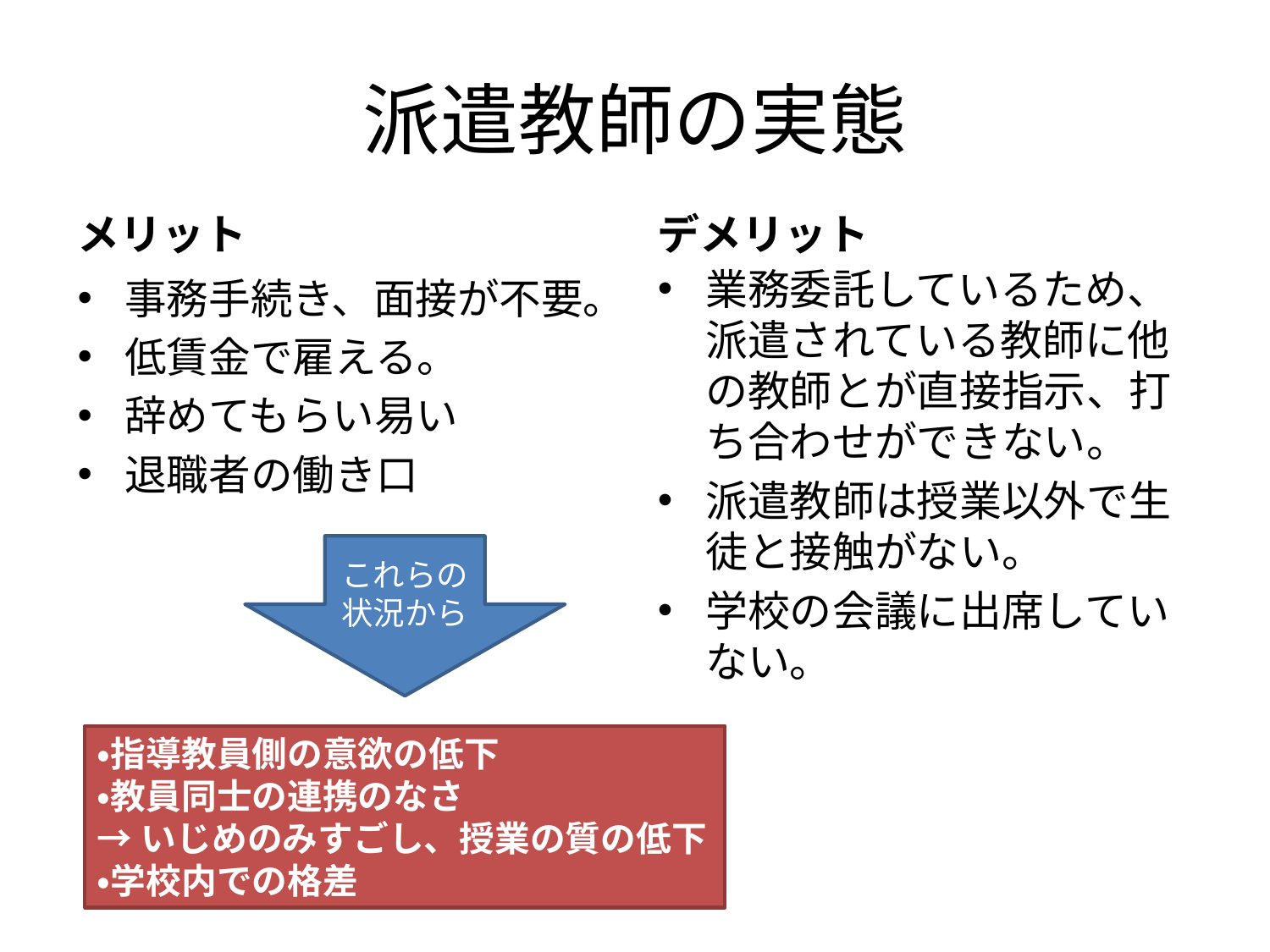

# 派遣教師の実態
メリット
デメリット
業務委託しているため、派遣されている教師に他の教師とが直接指示、打ち合わせができない。
派遣教師は授業以外で生徒と接触がない。
学校の会議に出席していない。
事務手続き、面接が不要。
低賃金で雇える。
辞めてもらい易い
退職者の働き口
これらの状況から
・指導教員側の意欲の低下
・教員同士の連携のなさ
→いじめのみすごし、授業の質の低下
・学校内での格差